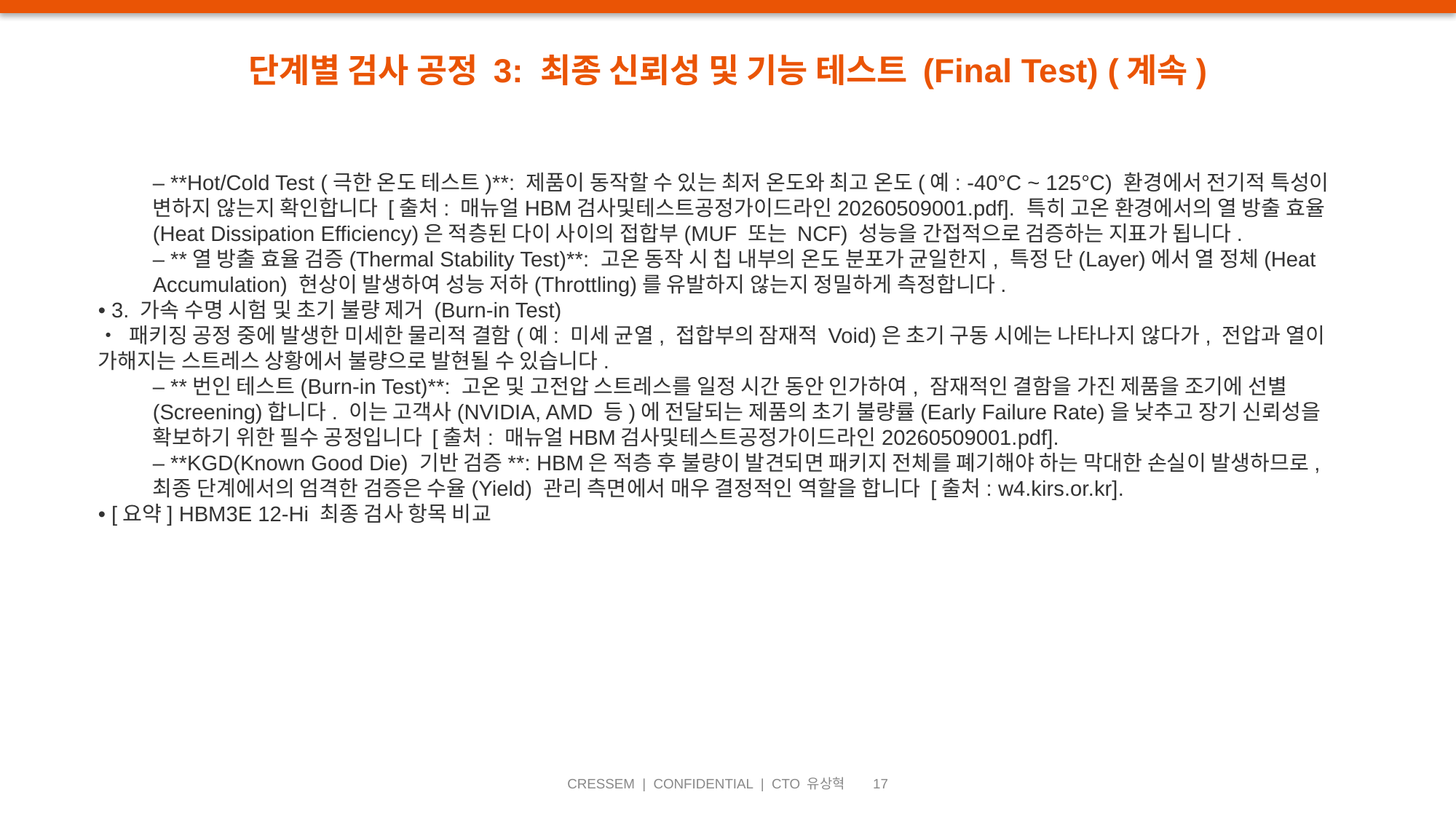

단계별 검사 공정 3: 최종 신뢰성 및 기능 테스트 (Final Test) (계속)
– **Hot/Cold Test (극한 온도 테스트)**: 제품이 동작할 수 있는 최저 온도와 최고 온도(예: -40°C ~ 125°C) 환경에서 전기적 특성이 변하지 않는지 확인합니다 [출처: 매뉴얼HBM검사및테스트공정가이드라인20260509001.pdf]. 특히 고온 환경에서의 열 방출 효율(Heat Dissipation Efficiency)은 적층된 다이 사이의 접합부(MUF 또는 NCF) 성능을 간접적으로 검증하는 지표가 됩니다.
– **열 방출 효율 검증(Thermal Stability Test)**: 고온 동작 시 칩 내부의 온도 분포가 균일한지, 특정 단(Layer)에서 열 정체(Heat Accumulation) 현상이 발생하여 성능 저하(Throttling)를 유발하지 않는지 정밀하게 측정합니다.
• 3. 가속 수명 시험 및 초기 불량 제거 (Burn-in Test)
• 패키징 공정 중에 발생한 미세한 물리적 결함(예: 미세 균열, 접합부의 잠재적 Void)은 초기 구동 시에는 나타나지 않다가, 전압과 열이 가해지는 스트레스 상황에서 불량으로 발현될 수 있습니다.
– **번인 테스트(Burn-in Test)**: 고온 및 고전압 스트레스를 일정 시간 동안 인가하여, 잠재적인 결함을 가진 제품을 조기에 선별(Screening)합니다. 이는 고객사(NVIDIA, AMD 등)에 전달되는 제품의 초기 불량률(Early Failure Rate)을 낮추고 장기 신뢰성을 확보하기 위한 필수 공정입니다 [출처: 매뉴얼HBM검사및테스트공정가이드라인20260509001.pdf].
– **KGD(Known Good Die) 기반 검증**: HBM은 적층 후 불량이 발견되면 패키지 전체를 폐기해야 하는 막대한 손실이 발생하므로, 최종 단계에서의 엄격한 검증은 수율(Yield) 관리 측면에서 매우 결정적인 역할을 합니다 [출처: w4.kirs.or.kr].
• [요약] HBM3E 12-Hi 최종 검사 항목 비교
CRESSEM  |  CONFIDENTIAL  |  CTO 유상혁        17